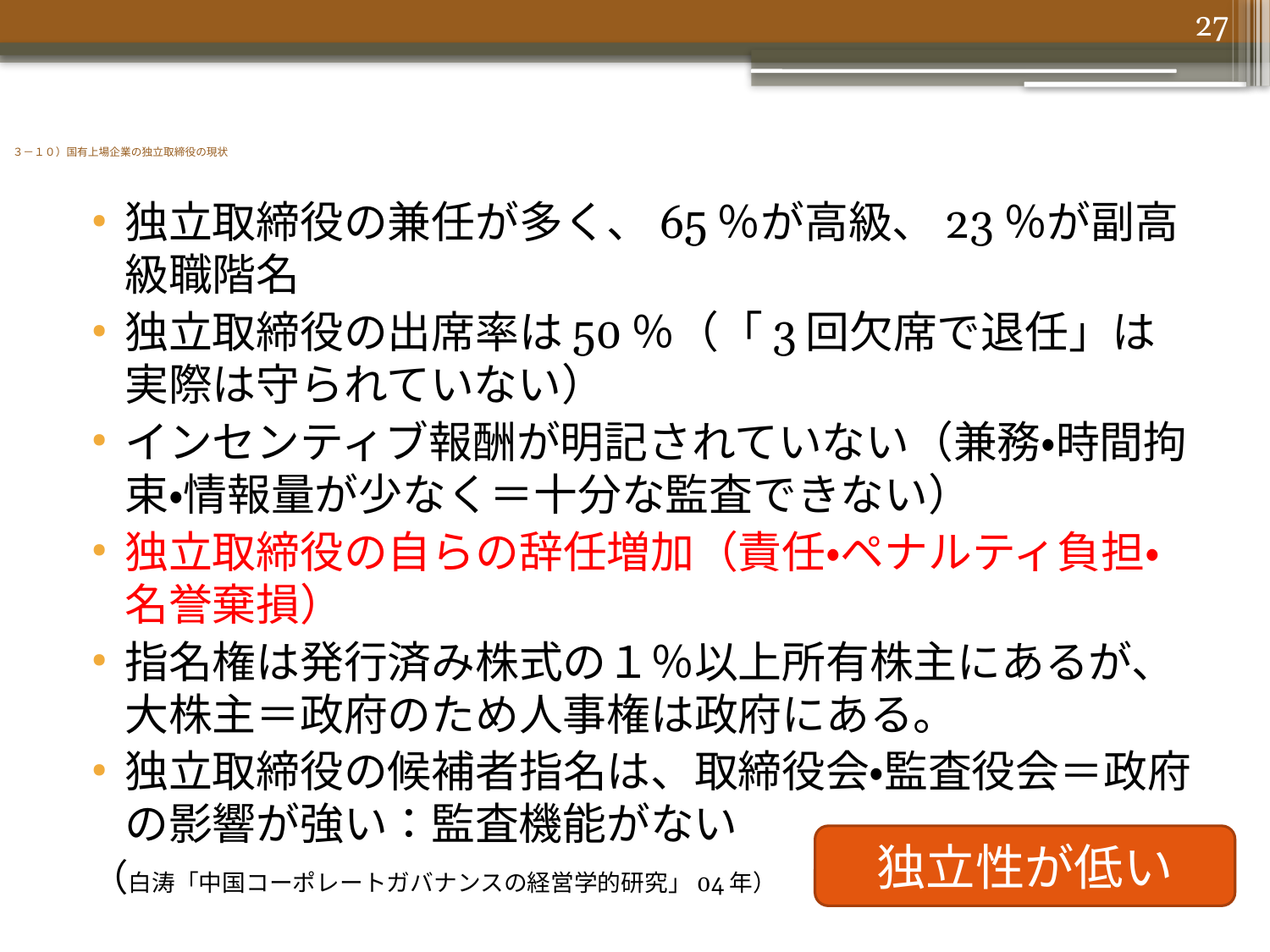

27
# ３－１０）国有上場企業の独立取締役の現状
独立取締役の兼任が多く、65％が高級、23％が副高級職階名
独立取締役の出席率は50％（「3回欠席で退任」は実際は守られていない）
インセンティブ報酬が明記されていない（兼務・時間拘束・情報量が少なく＝十分な監査できない）
独立取締役の自らの辞任増加（責任・ペナルティ負担・名誉棄損）
指名権は発行済み株式の１％以上所有株主にあるが、大株主＝政府のため人事権は政府にある。
独立取締役の候補者指名は、取締役会・監査役会＝政府の影響が強い：監査機能がない
（白涛「中国コーポレートガバナンスの経営学的研究」04年）

独立性が低い